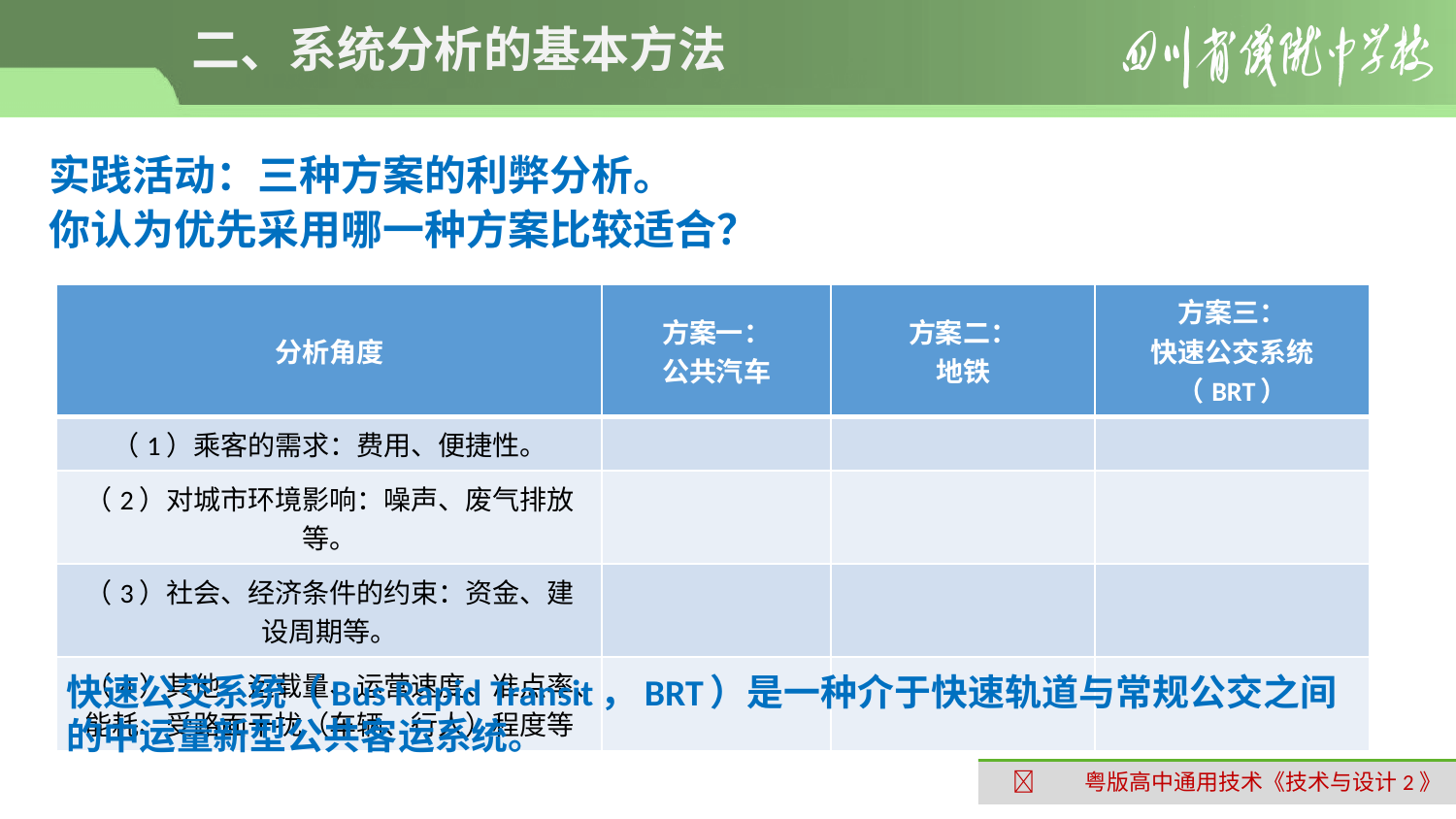

# 二、系统分析的基本方法
实践活动：三种方案的利弊分析。
你认为优先采用哪一种方案比较适合？
| 分析角度 | 方案一： 公共汽车 | 方案二： 地铁 | 方案三： 快速公交系统（BRT） |
| --- | --- | --- | --- |
| （1）乘客的需求：费用、便捷性。 |  |  |  |
| （2）对城市环境影响：噪声、废气排放等。 |  |  |  |
| （3）社会、经济条件的约束：资金、建设周期等。 |  |  |  |
| （4）其他：运载量、运营速度、准点率、能耗、受路面干扰（车辆、行人）程度等 |  |  |  |
快速公交系统（Bus Rapid Transit，BRT）是一种介于快速轨道与常规公交之间的中运量新型公共客运系统。